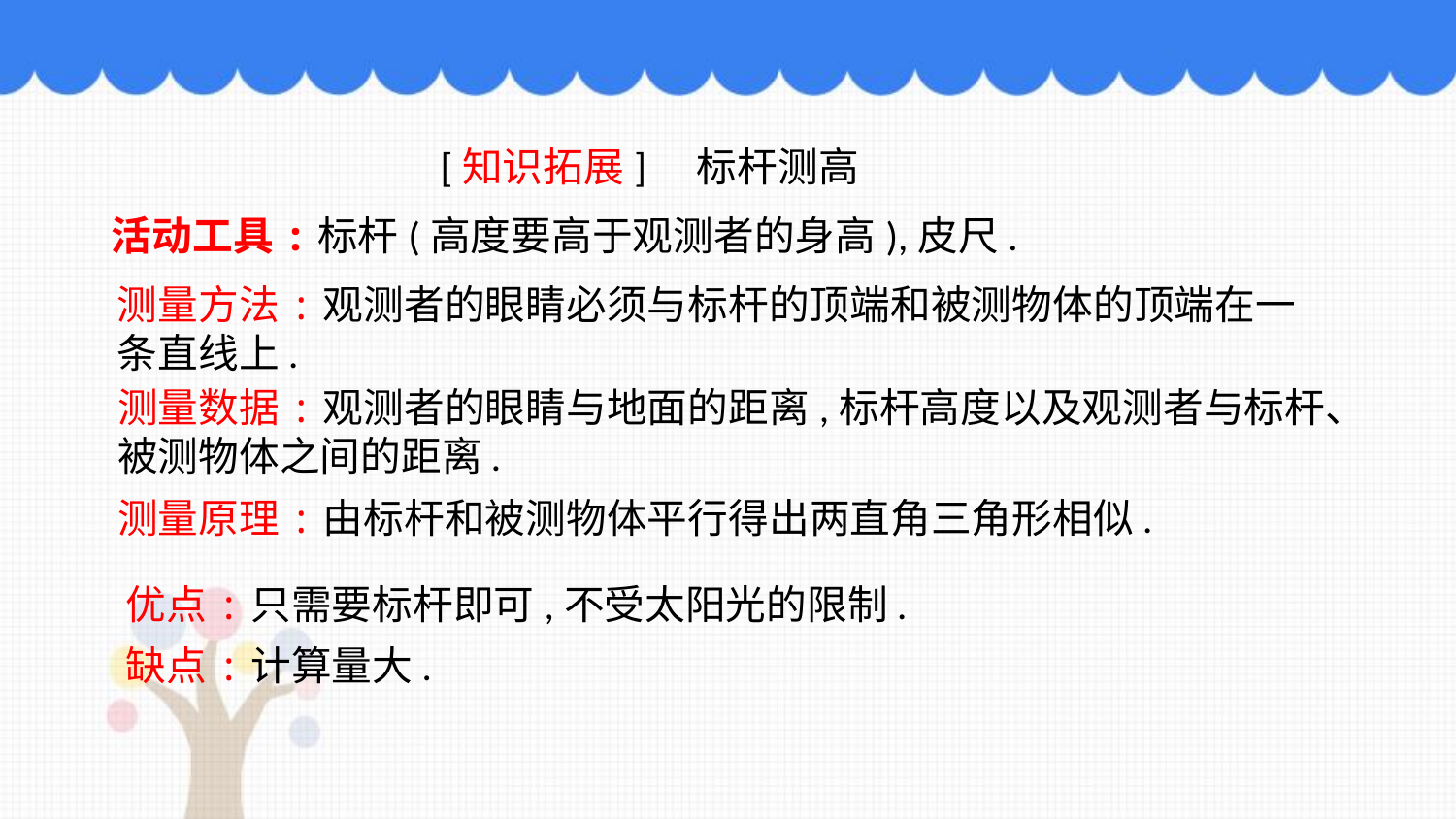

[知识拓展]　标杆测高
活动工具:标杆(高度要高于观测者的身高),皮尺.
测量方法:观测者的眼睛必须与标杆的顶端和被测物体的顶端在一条直线上.
测量数据:观测者的眼睛与地面的距离,标杆高度以及观测者与标杆、被测物体之间的距离.
测量原理:由标杆和被测物体平行得出两直角三角形相似.
优点:只需要标杆即可,不受太阳光的限制.
缺点:计算量大.